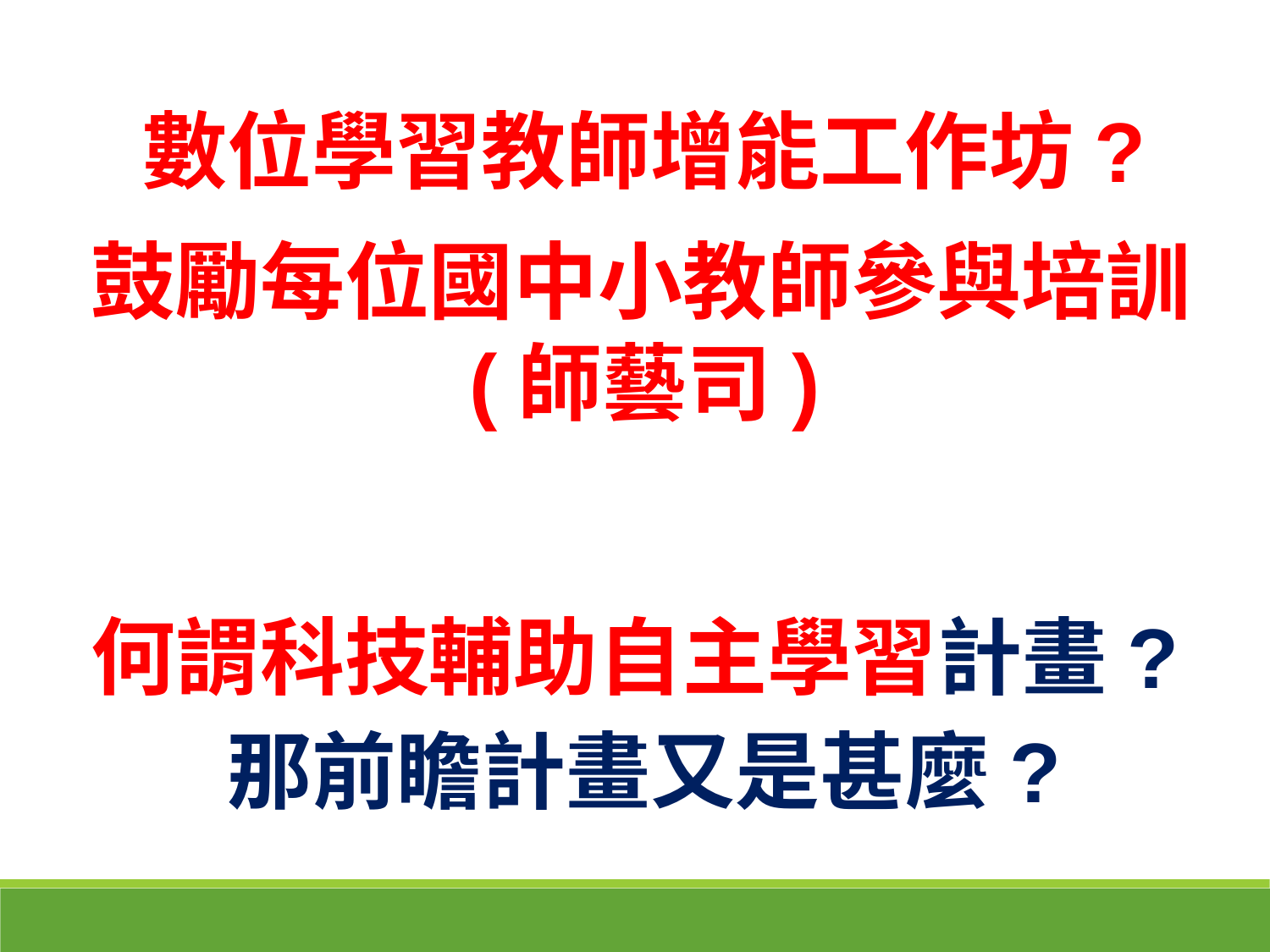

數位學習教師增能工作坊?
鼓勵每位國中小教師參與培訓(師藝司)

何謂科技輔助自主學習計畫?那前瞻計畫又是甚麼?